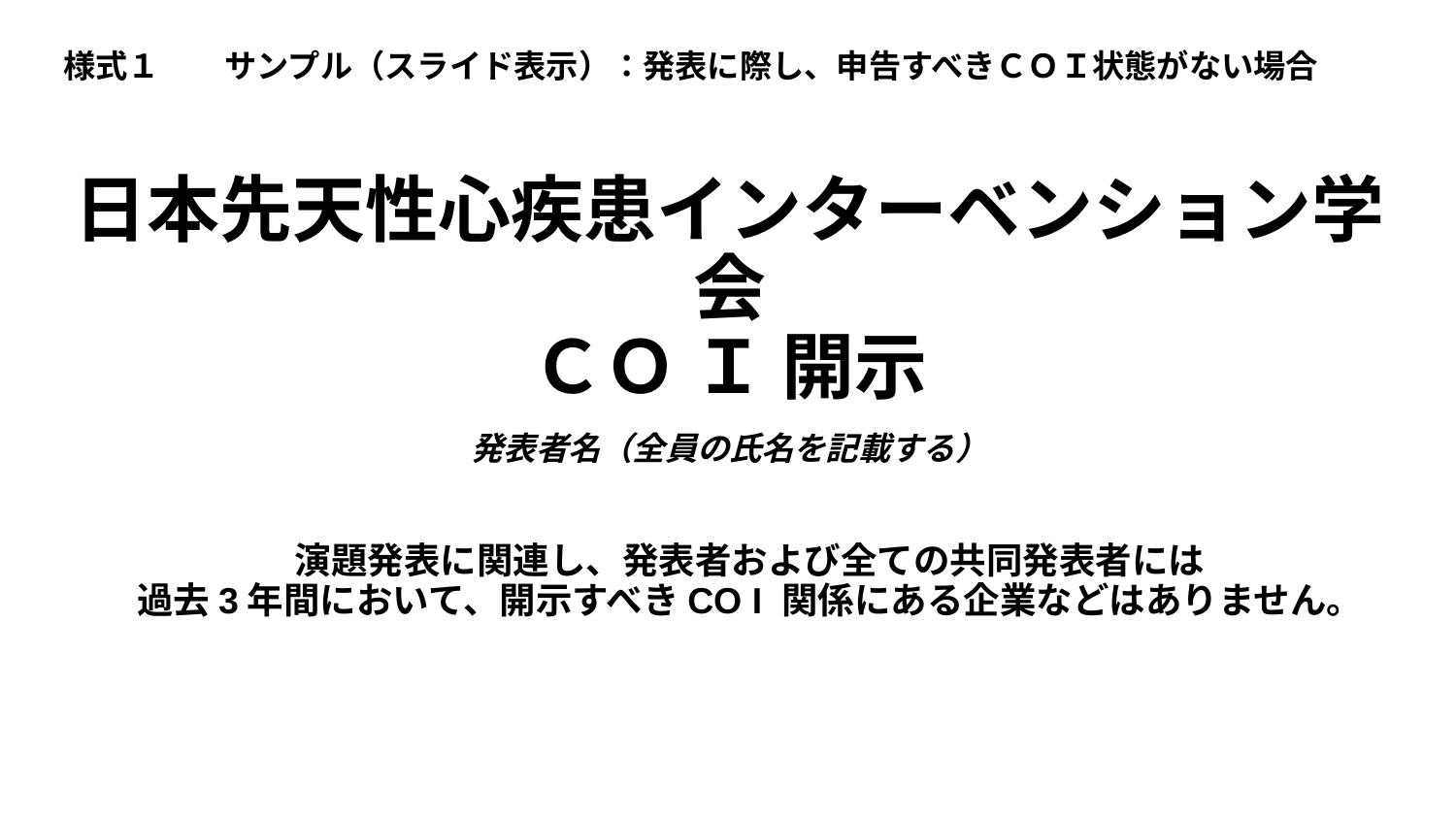

様式１　　サンプル（スライド表示）：発表に際し、申告すべきＣＯＩ状態がない場合
日本先天性心疾患インターベンション学会
ＣＯ Ｉ 開示
　
発表者名（全員の氏名を記載する）
演題発表に関連し、発表者および全ての共同発表者には
過去3年間において、開示すべきCO I 関係にある企業などはありません。